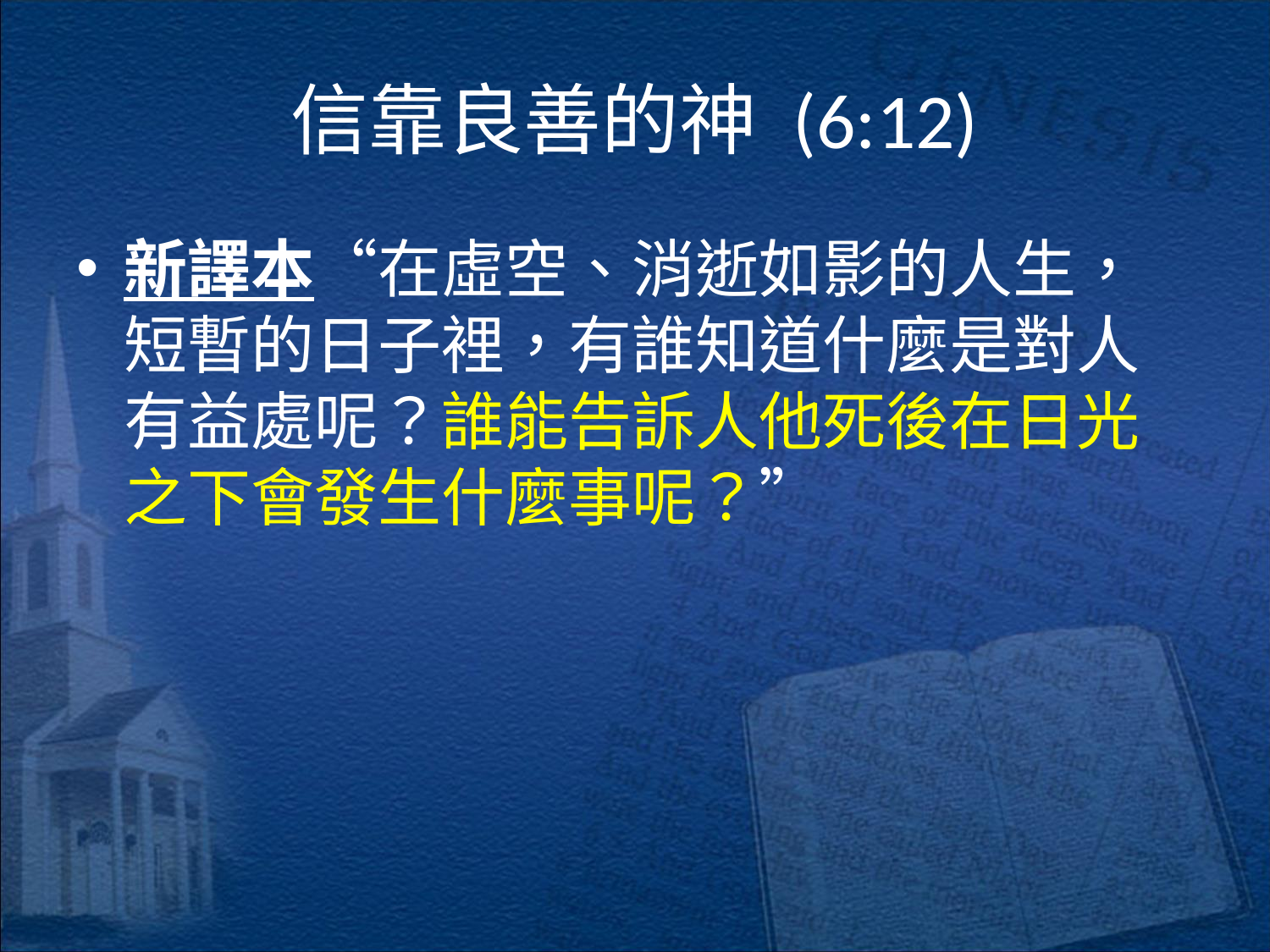

# 信靠良善的神 (6:12)
新譯本“在虛空、消逝如影的人生，短暫的日子裡，有誰知道什麼是對人有益處呢？誰能告訴人他死後在日光之下會發生什麼事呢？”